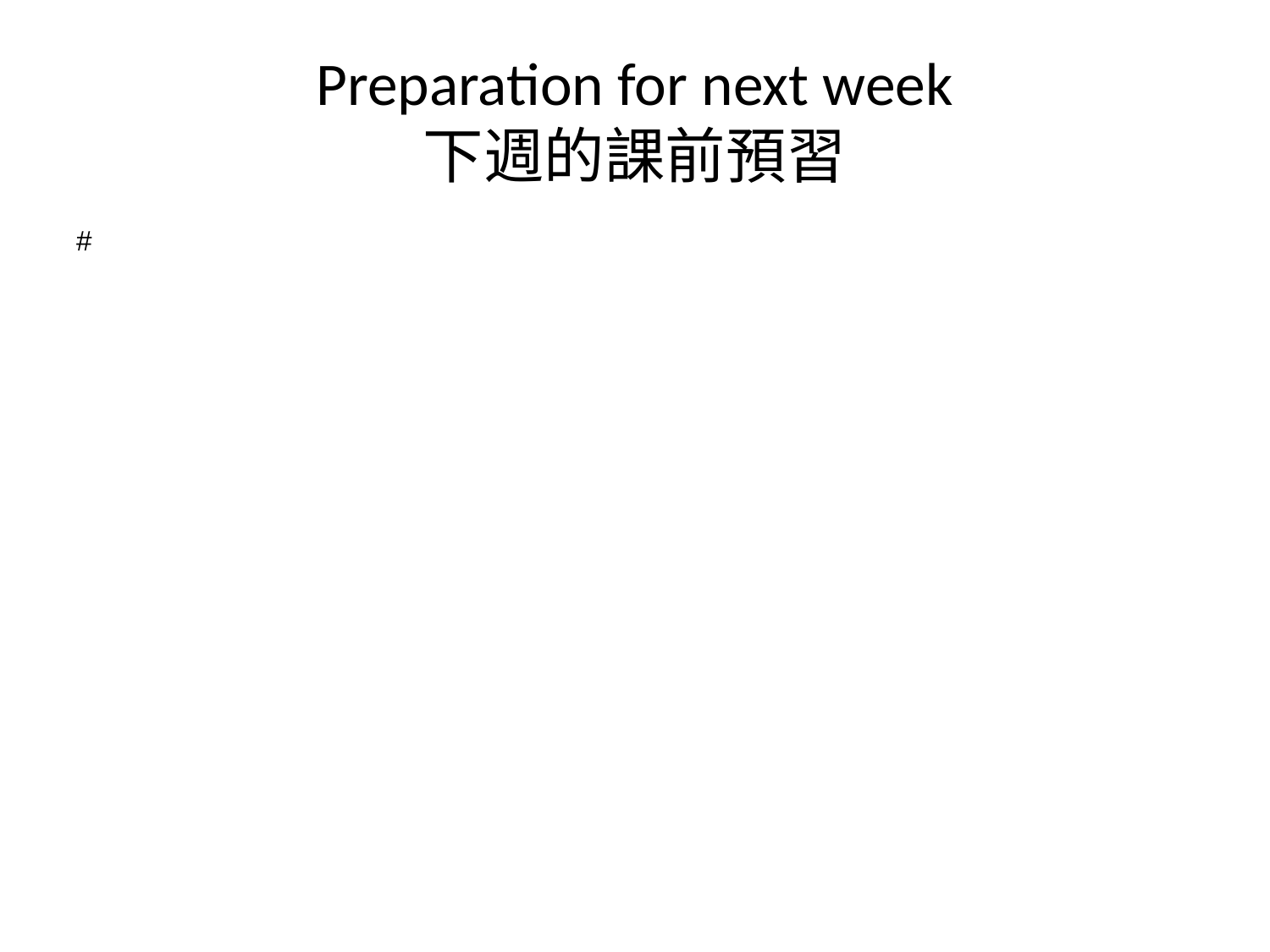

# Preparation for next week 下週的課前預習
#